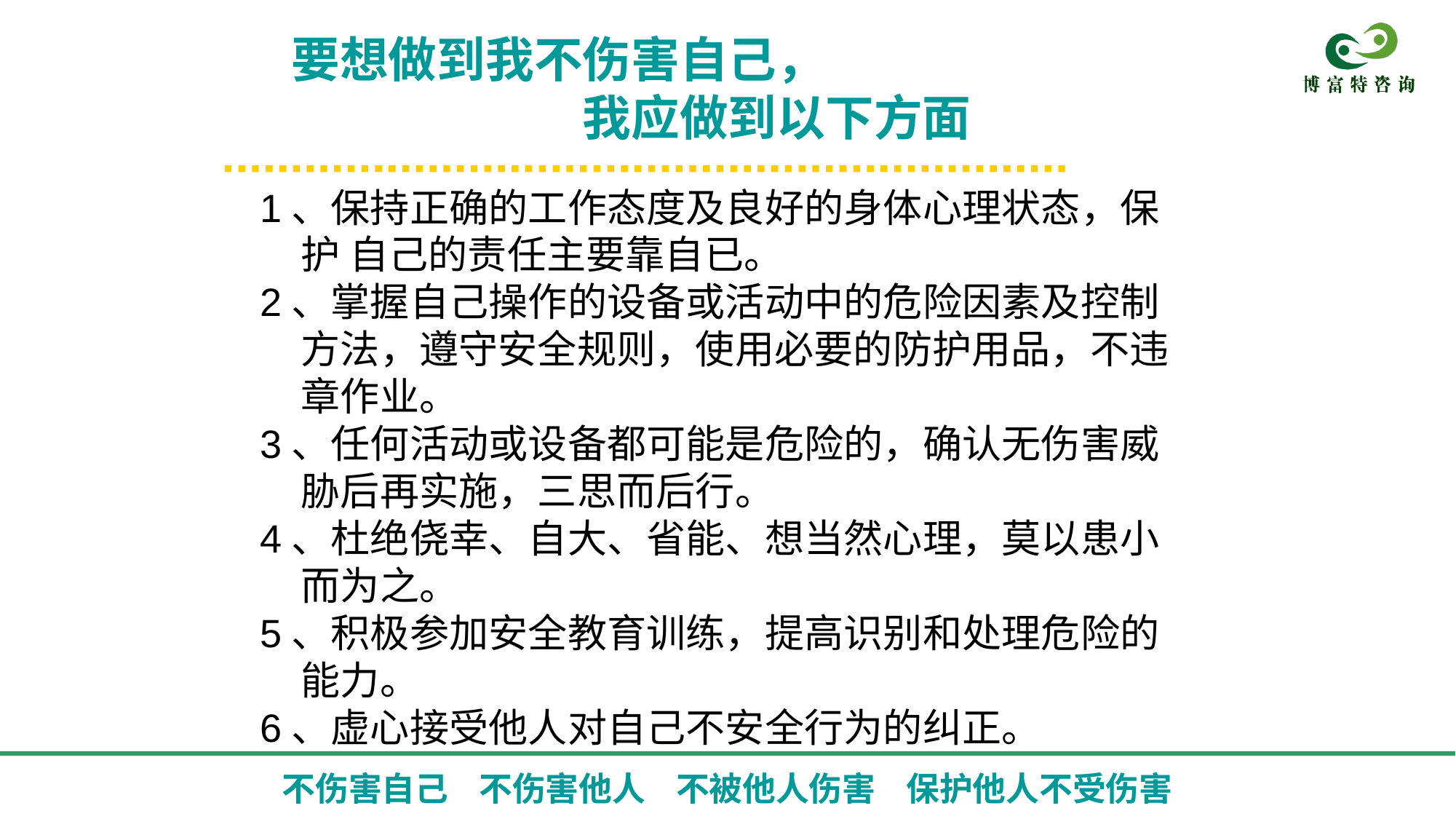

要想做到我不伤害自己，
　　　　　　我应做到以下方面

1、保持正确的工作态度及良好的身体心理状态，保护 自己的责任主要靠自已。
2、掌握自己操作的设备或活动中的危险因素及控制方法，遵守安全规则，使用必要的防护用品，不违章作业。
3、任何活动或设备都可能是危险的，确认无伤害威胁后再实施，三思而后行。
4、杜绝侥幸、自大、省能、想当然心理，莫以患小而为之。
5、积极参加安全教育训练，提高识别和处理危险的能力。
6、虚心接受他人对自己不安全行为的纠正。
不伤害自己    不伤害他人    不被他人伤害    保护他人不受伤害